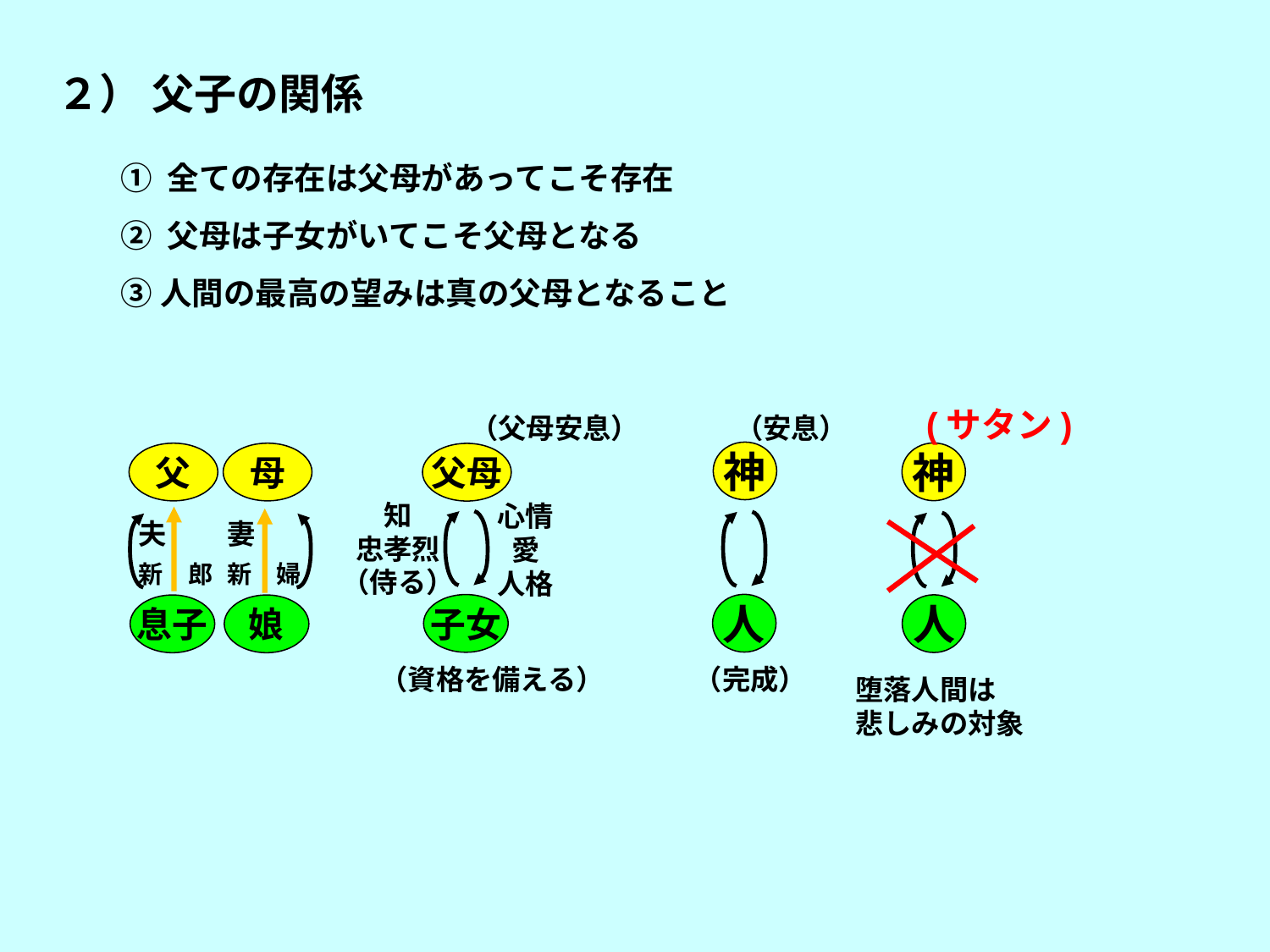

２） 父子の関係
① 全ての存在は父母があってこそ存在
② 父母は子女がいてこそ父母となる
③人間の最高の望みは真の父母となること
(サタン)
（父母安息）
（安息）
神
神
父
母
父母
知
忠孝烈
（侍る）
心情
愛
人格
夫
新　郎
妻
新　婦

人
子女
人
息子
娘
（資格を備える）
（完成）
堕落人間は
悲しみの対象